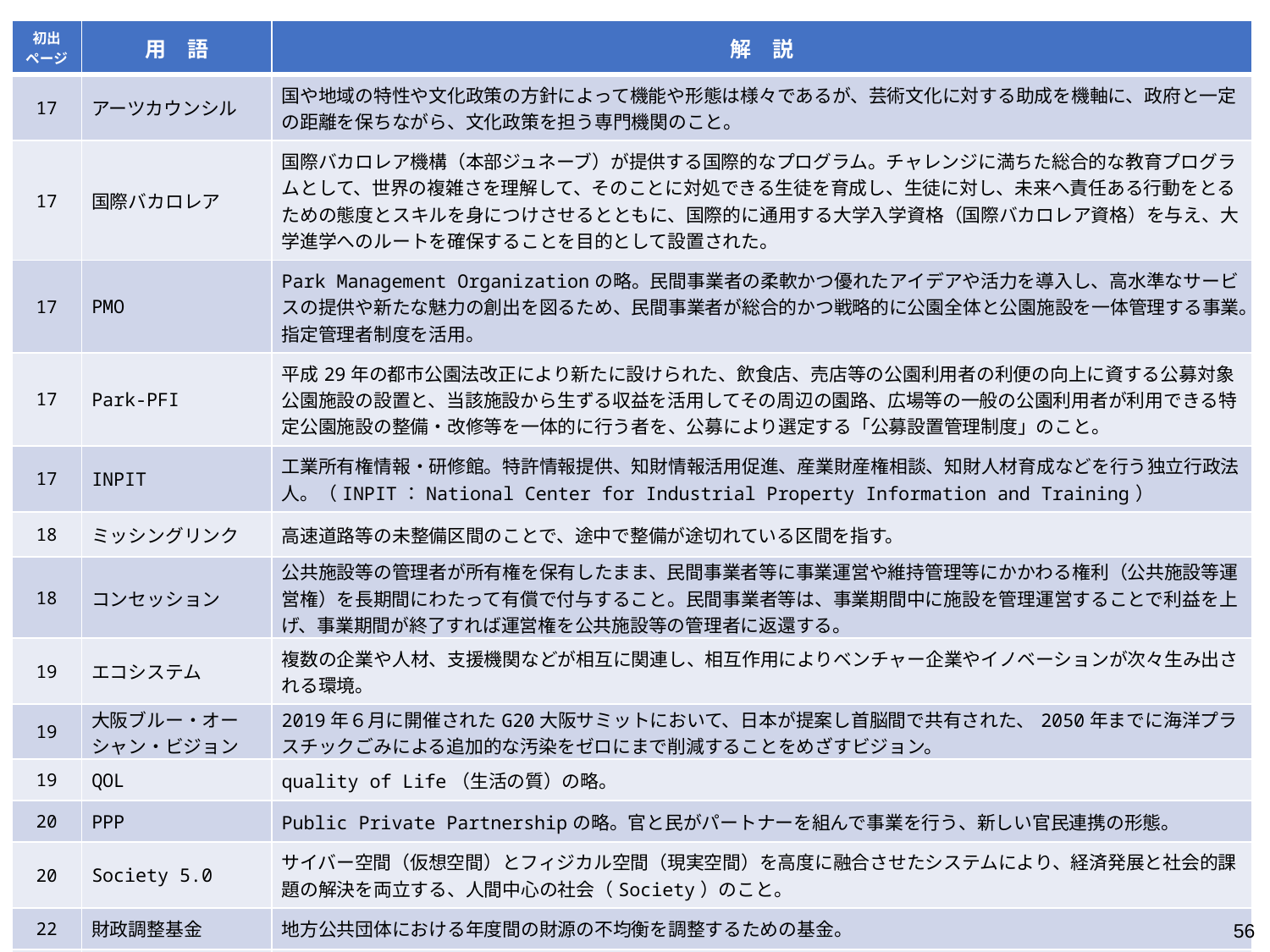

| 初出 ページ | 用　語 | 解　説 |
| --- | --- | --- |
| 17 | アーツカウンシル | 国や地域の特性や文化政策の方針によって機能や形態は様々であるが、芸術文化に対する助成を機軸に、政府と一定の距離を保ちながら、文化政策を担う専門機関のこと。 |
| 17 | 国際バカロレア | 国際バカロレア機構（本部ジュネーブ）が提供する国際的なプログラム。チャレンジに満ちた総合的な教育プログラムとして、世界の複雑さを理解して、そのことに対処できる生徒を育成し、生徒に対し、未来へ責任ある行動をとるための態度とスキルを身につけさせるとともに、国際的に通用する大学入学資格（国際バカロレア資格）を与え、大学進学へのルートを確保することを目的として設置された。 |
| 17 | PMO | Park Management Organizationの略。民間事業者の柔軟かつ優れたアイデアや活力を導入し、高水準なサービスの提供や新たな魅力の創出を図るため、民間事業者が総合的かつ戦略的に公園全体と公園施設を一体管理する事業。指定管理者制度を活用。 |
| 17 | Park-PFI | 平成29年の都市公園法改正により新たに設けられた、飲食店、売店等の公園利用者の利便の向上に資する公募対象公園施設の設置と、当該施設から生ずる収益を活用してその周辺の園路、広場等の一般の公園利用者が利用できる特定公園施設の整備・改修等を一体的に行う者を、公募により選定する「公募設置管理制度」のこと。 |
| 17 | INPIT | 工業所有権情報・研修館。特許情報提供、知財情報活用促進、産業財産権相談、知財人材育成などを行う独立行政法人。（INPIT：National Center for Industrial Property Information and Training） |
| 18 | ミッシングリンク | 高速道路等の未整備区間のことで、途中で整備が途切れている区間を指す。 |
| 18 | コンセッション | 公共施設等の管理者が所有権を保有したまま、民間事業者等に事業運営や維持管理等にかかわる権利（公共施設等運営権）を長期間にわたって有償で付与すること。民間事業者等は、事業期間中に施設を管理運営することで利益を上げ、事業期間が終了すれば運営権を公共施設等の管理者に返還する。 |
| 19 | エコシステム | 複数の企業や人材、支援機関などが相互に関連し、相互作用によりベンチャー企業やイノベーションが次々生み出される環境。 |
| 19 | 大阪ブルー・オーシャン・ビジョン | 2019年６月に開催されたG20大阪サミットにおいて、日本が提案し首脳間で共有された、2050年までに海洋プラスチックごみによる追加的な汚染をゼロにまで削減することをめざすビジョン。 |
| 19 | QOL | quality of Life（生活の質）の略。 |
| 20 | PPP | Public Private Partnershipの略。官と民がパートナーを組んで事業を行う、新しい官民連携の形態。 |
| 20 | Society 5.0 | サイバー空間（仮想空間）とフィジカル空間（現実空間）を高度に融合させたシステムにより、経済発展と社会的課題の解決を両立する、人間中心の社会（Society）のこと。 |
| 22 | 財政調整基金 | 地方公共団体における年度間の財源の不均衡を調整するための基金。 |
| 22 | 経常収支比率 | 地方公共団体の財政構造の弾力性を判断するための指標。 |
| 23 | ‰ | 「パーミル（‰）」とは「パーセント（%）」の10分の1の単位。 |
56